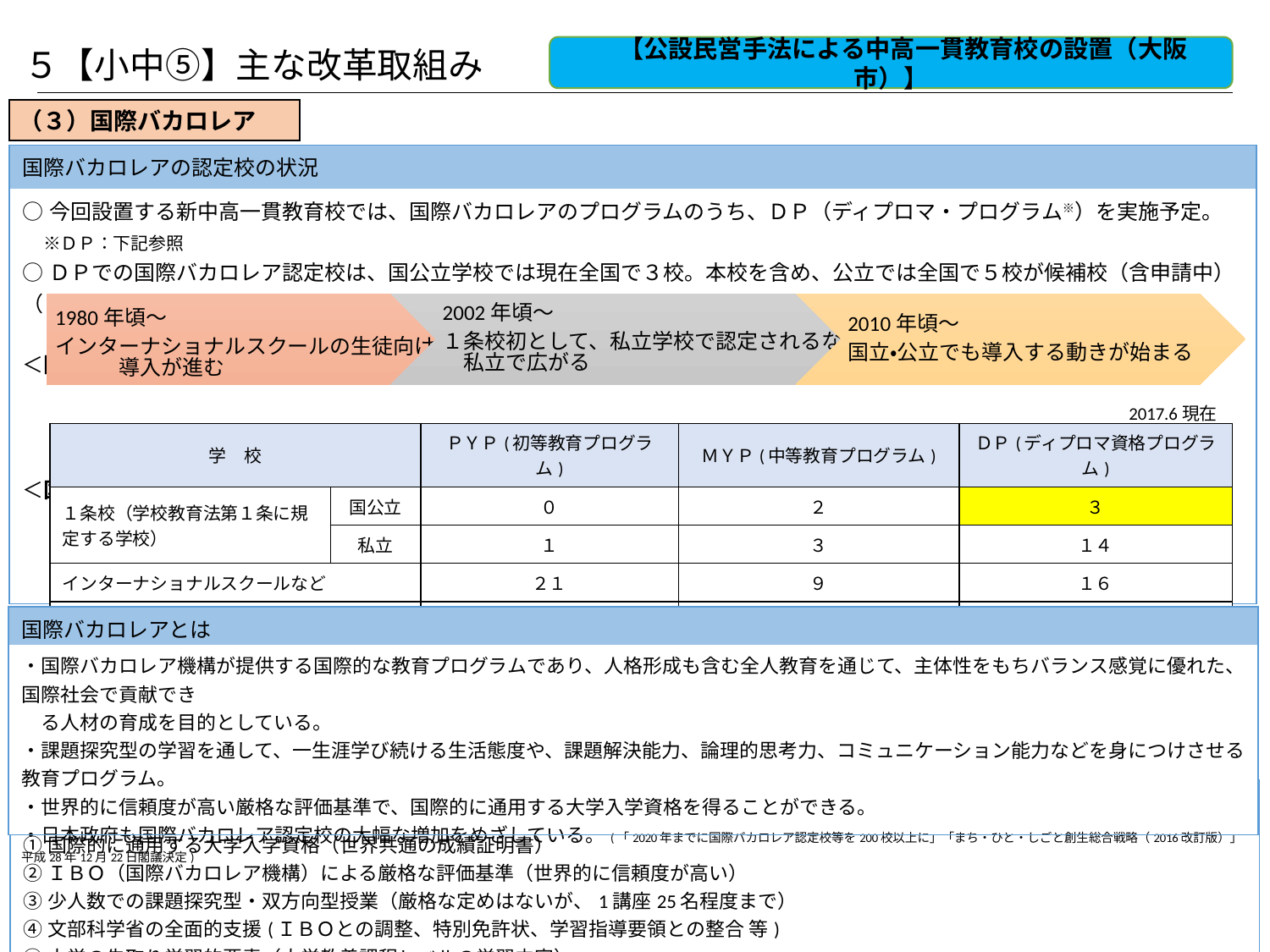

５【小中⑤】主な改革取組み

　【公設民営手法による中高一貫教育校の設置（大阪市）】
（３）国際バカロレア
| 国際バカロレアの認定校の状況 |
| --- |
| ○今回設置する新中高一貫教育校では、国際バカロレアのプログラムのうち、ＤＰ（ディプロマ・プログラム※）を実施予定。　※ＤＰ：下記参照 ○ＤＰでの国際バカロレア認定校は、国公立学校では現在全国で３校。本校を含め、公立では全国で５校が候補校（含申請中）（2017.12 　　現在）。 本校は、大阪府内の１条校として、公立では初、私立を含めても２校目の国際バカロレア認定校となる予定。 ＜国際バカロレアの経過＞　 　　　　　　　　　　　　　　　　　　　　　　　　　　　　　　 ＜国際バカロレア認定校＞ |
1980年頃～
インターナショナルスクールの生徒向けに　　　　導入が進む
2002年頃～
１条校初として、私立学校で認定されるなど、　私立で広がる
2010年頃～
国立・公立でも導入する動きが始まる
2017.6現在
| 学　校 |  | ＰＹＰ(初等教育プログラム) | ＭＹＰ(中等教育プログラム) | ＤＰ(ディプロマ資格プログラム) |
| --- | --- | --- | --- | --- |
| １条校（学校教育法第１条に規定する学校） | 国公立 | ０ | ２ | ３ |
|  | 私立 | １ | ３ | １４ |
| インターナショナルスクールなど |  | ２１ | ９ | １６ |
| 合　計 |  | ２２ | １４ | ３３ |
| 国際バカロレアとは |
| --- |
| ・国際バカロレア機構が提供する国際的な教育プログラムであり、人格形成も含む全人教育を通じて、主体性をもちバランス感覚に優れた、国際社会で貢献でき 　る人材の育成を目的としている。 ・課題探究型の学習を通して、一生涯学び続ける生活態度や、課題解決能力、論理的思考力、コミュニケーション能力などを身につけさせる教育プログラム。 ・世界的に信頼度が高い厳格な評価基準で、国際的に通用する大学入学資格を得ることができる。 ・日本政府も国際バカロレア認定校の大幅な増加をめざしている。(「2020年までに国際バカロレア認定校等を200校以上に」「まち・ひと・しごと創生総合戦略（2016改訂版）」平成28年12月22日閣議決定) |
| 国際バカロレア・ＤＰ（ディプロマ・プログラム）の特徴 |
| --- |
| ①国際的に通用する大学入学資格（世界共通の成績証明書） ②ＩＢＯ（国際バカロレア機構）による厳格な評価基準（世界的に信頼度が高い） ③少人数での課題探究型・双方向型授業（厳格な定めはないが、1講座25名程度まで） ④文部科学省の全面的支援(ＩＢＯとの調整、特別免許状、学習指導要領との整合 等) ⑤大学の先取り学習的要素（大学教養課程レベルの学習内容） |
22